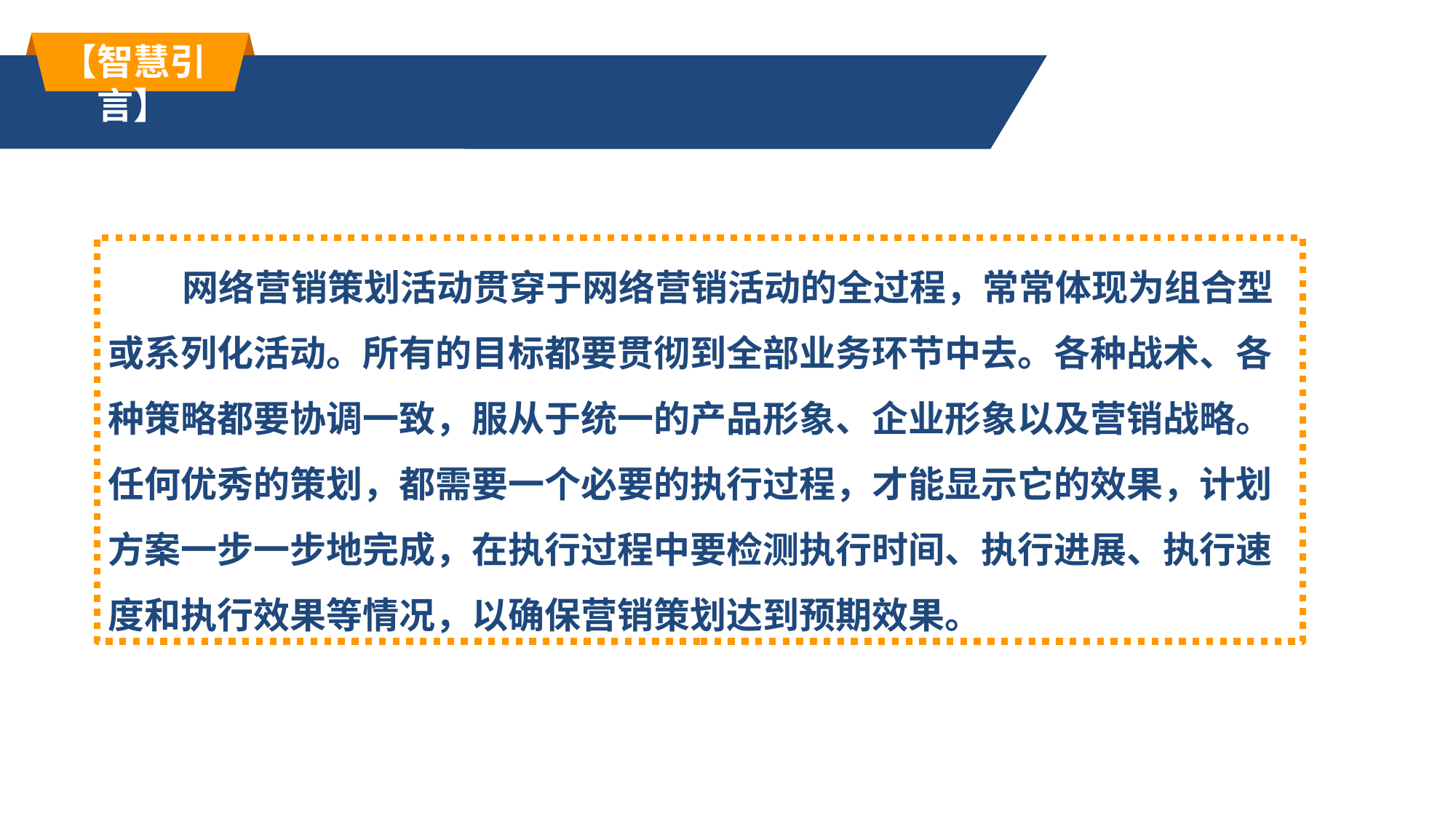

【智慧引言】

        网络营销策划活动贯穿于网络营销活动的全过程，常常体现为组合型或系列化活动。所有的目标都要贯彻到全部业务环节中去。各种战术、各种策略都要协调一致，服从于统一的产品形象、企业形象以及营销战略。任何优秀的策划，都需要一个必要的执行过程，才能显示它的效果，计划方案一步一步地完成，在执行过程中要检测执行时间、执行进展、执行速度和执行效果等情况，以确保营销策划达到预期效果。